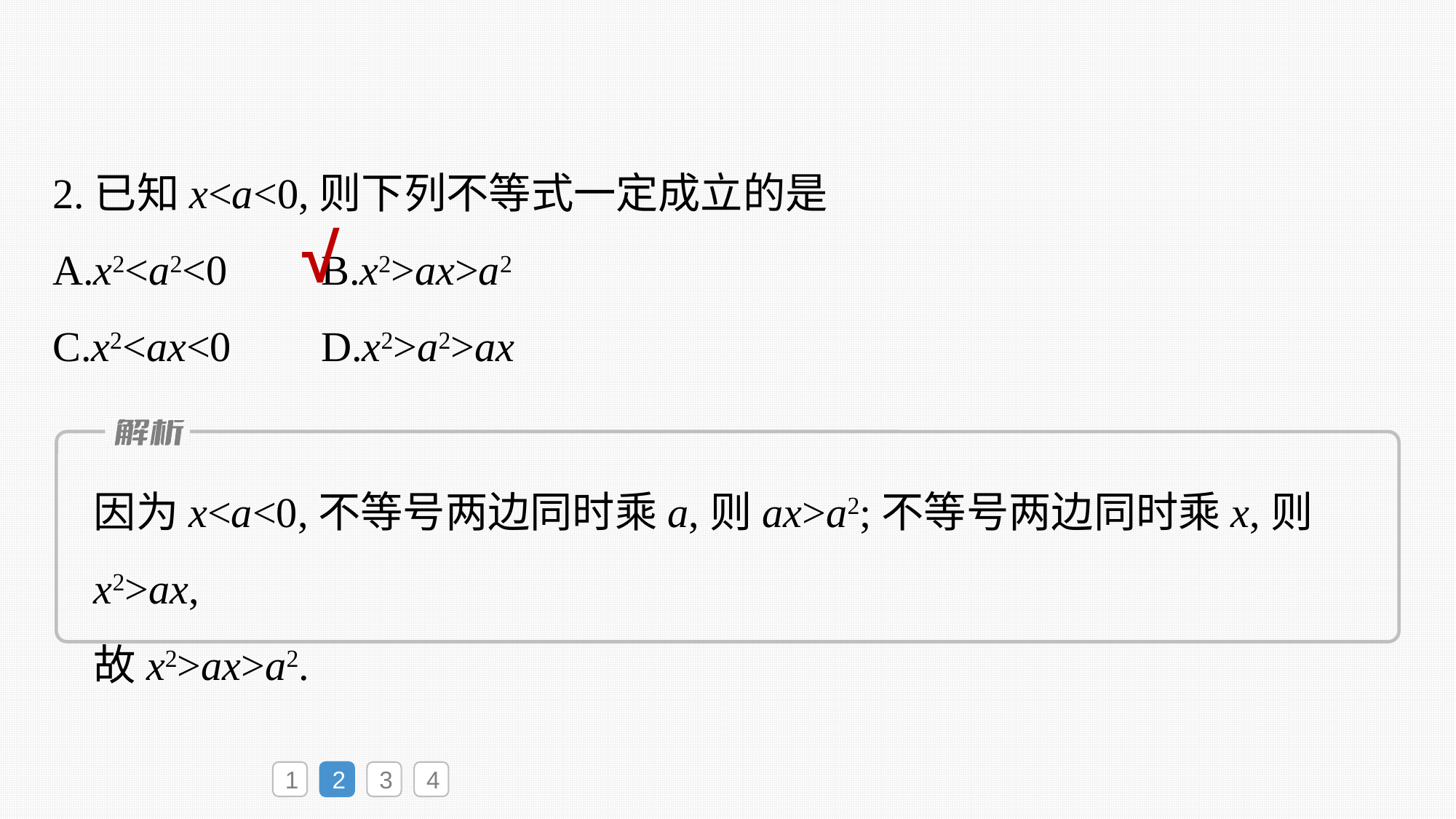

2.已知x<a<0,则下列不等式一定成立的是
A.x2<a2<0	B.x2>ax>a2
C.x2<ax<0	D.x2>a2>ax
√

因为x<a<0,不等号两边同时乘a,则ax>a2;不等号两边同时乘x,则x2>ax,
故x2>ax>a2.
1
2
3
4